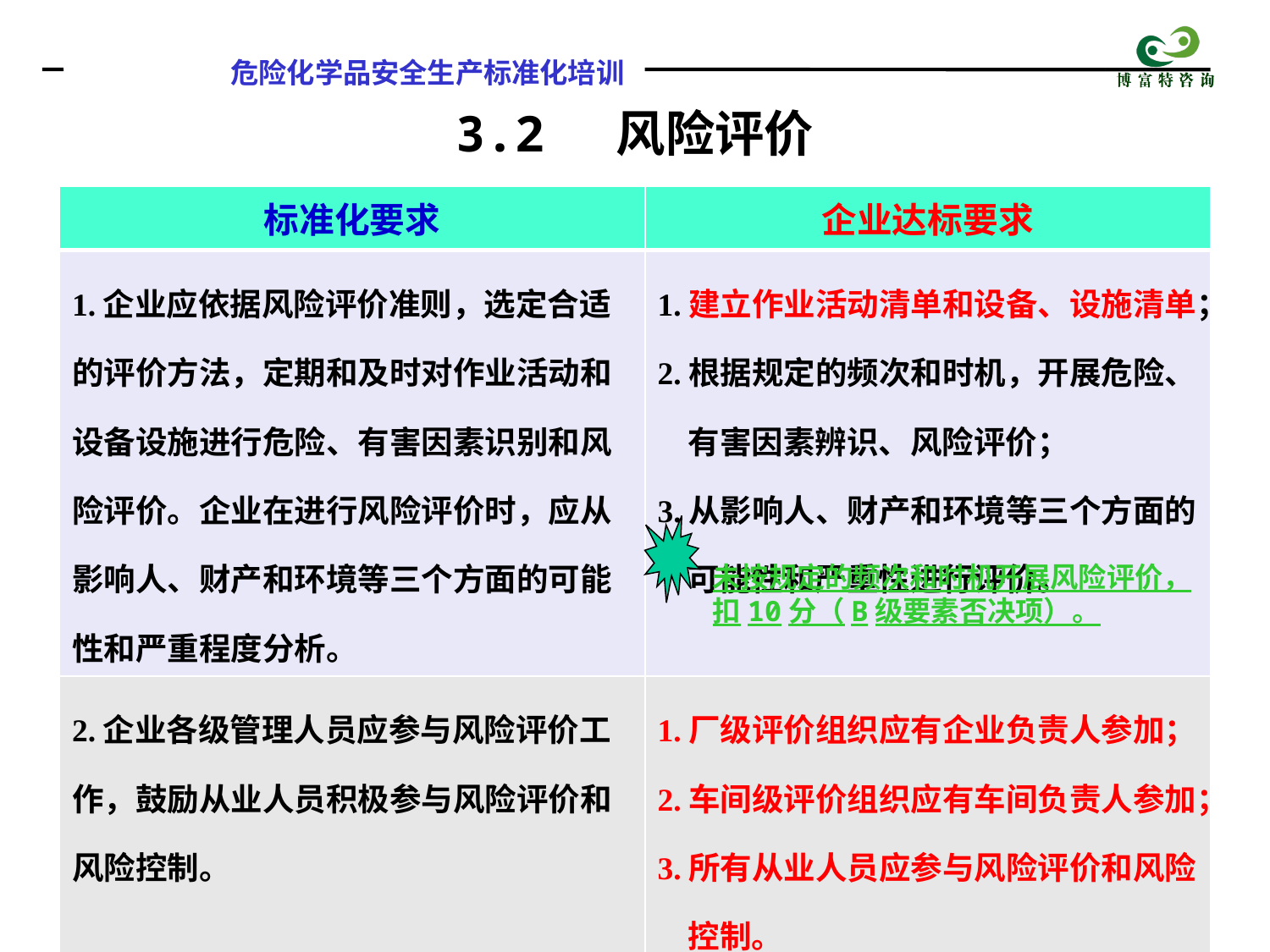

3.2  风险评价
| 标准化要求 | 企业达标要求 |
| --- | --- |
| 1.企业应依据风险评价准则，选定合适的评价方法，定期和及时对作业活动和设备设施进行危险、有害因素识别和风险评价。企业在进行风险评价时，应从影响人、财产和环境等三个方面的可能性和严重程度分析。 | 1.建立作业活动清单和设备、设施清单； 2.根据规定的频次和时机，开展危险、 有害因素辨识、风险评价； 3.从影响人、财产和环境等三个方面的 可能性和严重性进行评价。 |
| 2.企业各级管理人员应参与风险评价工作，鼓励从业人员积极参与风险评价和风险控制。 | 1.厂级评价组织应有企业负责人参加； 2.车间级评价组织应有车间负责人参加； 3.所有从业人员应参与风险评价和风险 控制。 |

未按规定的频次和时机开展风险评价，扣10分（B级要素否决项）。